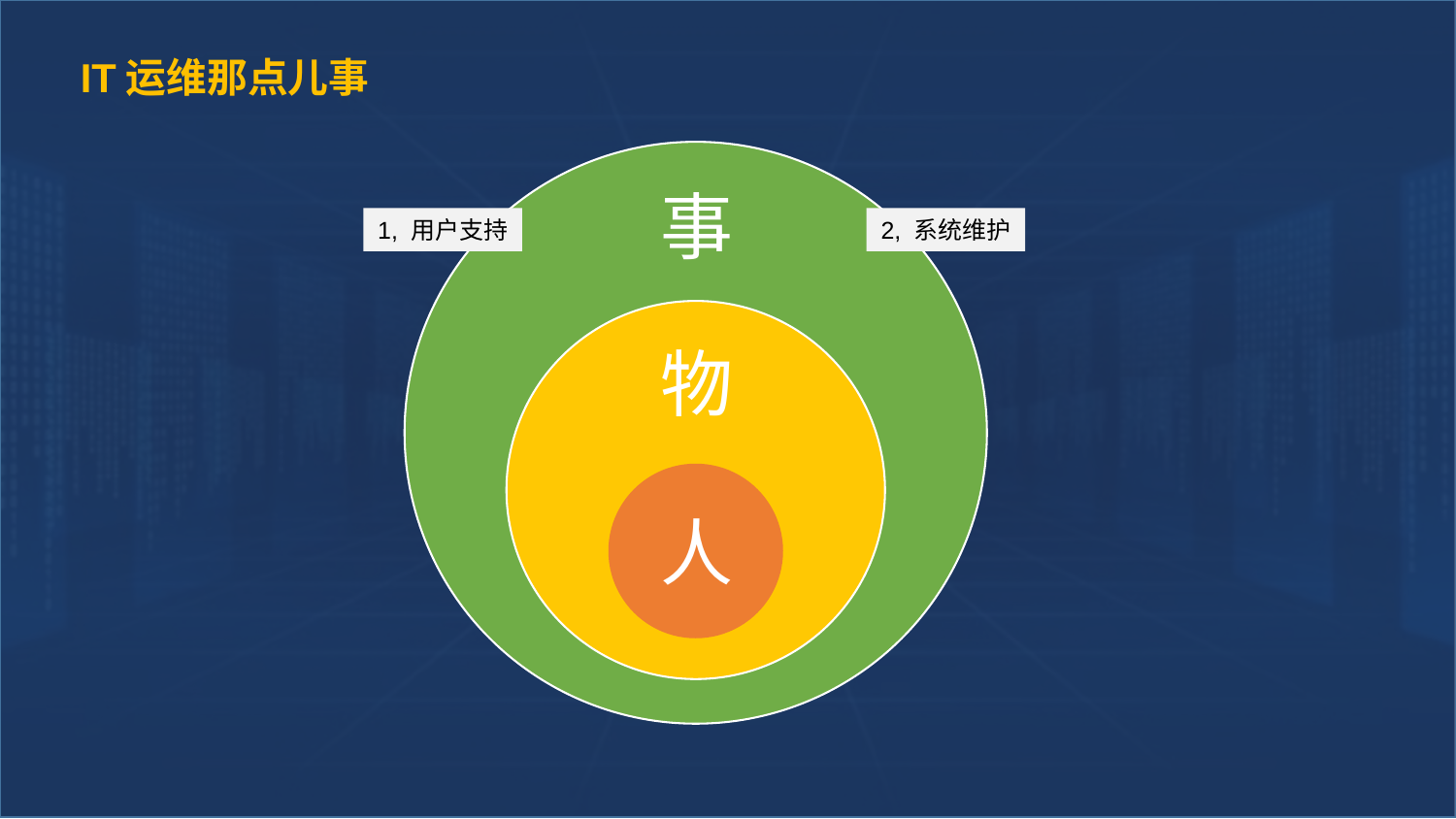

IT运维那点儿事

事
1, 用户支持
2, 系统维护

物

人